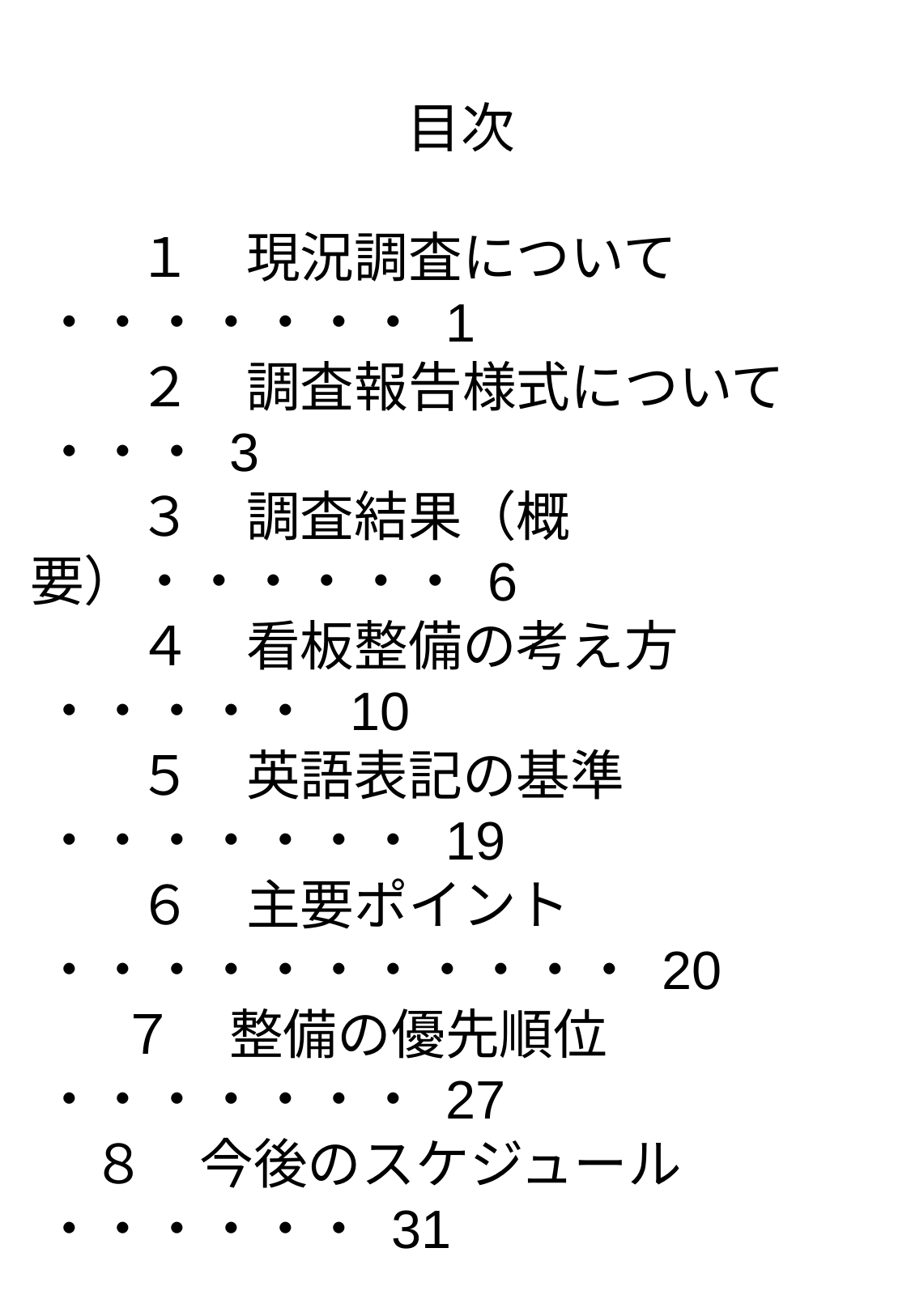

目次

　　１　現況調査について ・・・・・・・ 1
　　２　調査報告様式について ・・・ 3
　　３　調査結果（概要）・・・・・・ 6
　　４　看板整備の考え方 ・・・・・  10
　　５　英語表記の基準 ・・・・・・・ 19
　　６　主要ポイント ・・・・・・・・・・・ 20
  　７　整備の優先順位 ・・・・・・・ 27
    ８　今後のスケジュール ・・・・・・ 31